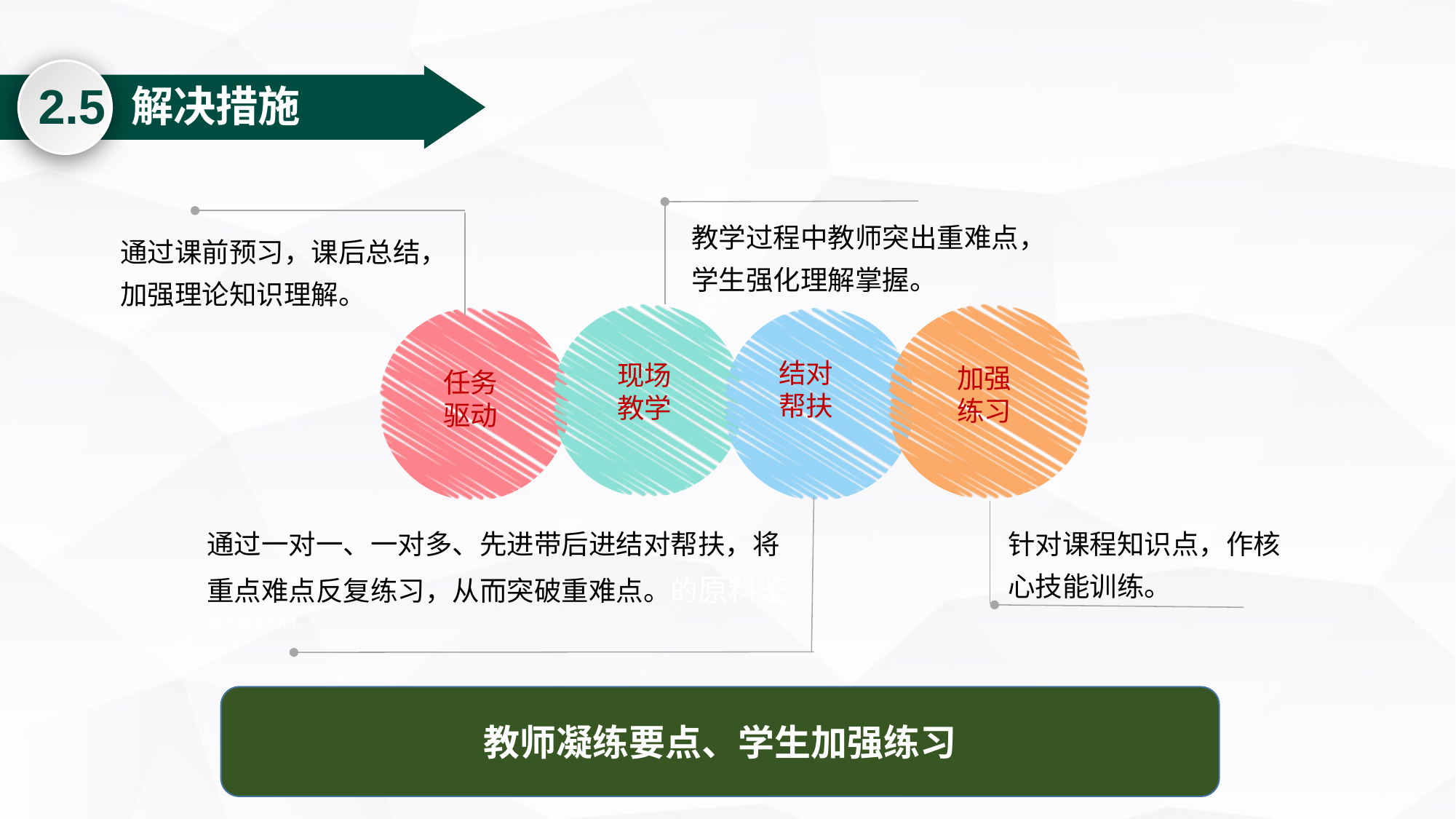

2.5
解决措施
教学过程中教师突出重难点，学生强化理解掌握。
通过课前预习，课后总结，加强理论知识理解。

结对帮扶
现场教学
加强练习
任务驱动
针对课程知识点，作核心技能训练。
通过一对一、一对多、先进带后进结对帮扶，将重点难点反复练习，从而突破重难点。的原料鉴别与保管知识。
教师凝练要点、学生加强练习